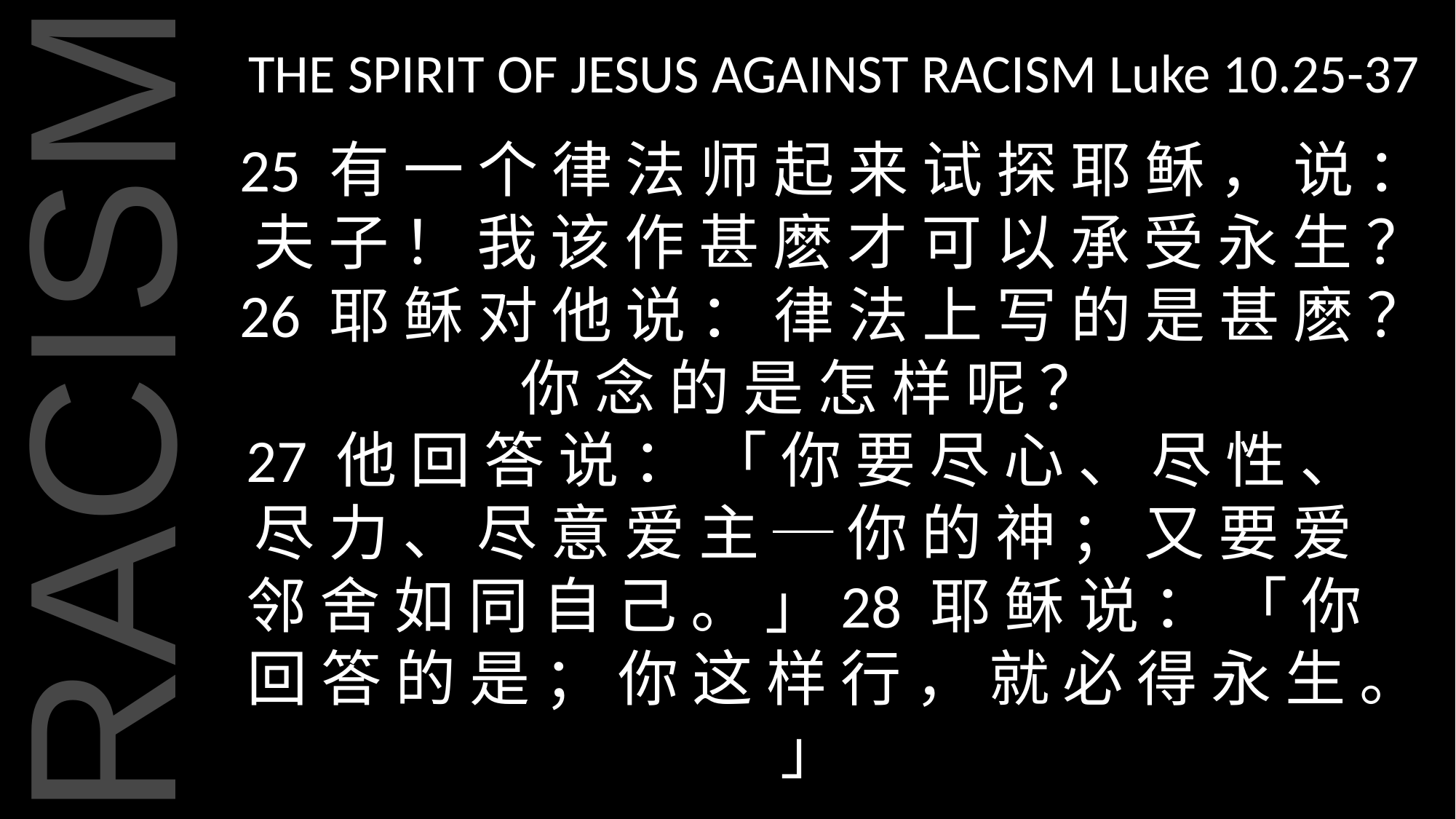

THE SPIRIT OF JESUS AGAINST RACISM Luke 10.25-37
25 有 一 个 律 法 师 起 来 试 探 耶 稣 ， 说 ： 夫 子 ！ 我 该 作 甚 麽 才 可 以 承 受 永 生 ？26 耶 稣 对 他 说 ： 律 法 上 写 的 是 甚 麽 ？ 你 念 的 是 怎 样 呢 ？
27 他 回 答 说 ： 「 你 要 尽 心 、 尽 性 、 尽 力 、 尽 意 爱 主 ─ 你 的 神 ； 又 要 爱 邻 舍 如 同 自 己 。 」28 耶 稣 说 ： 「 你 回 答 的 是 ； 你 这 样 行 ， 就 必 得 永 生 。 」
RACISM